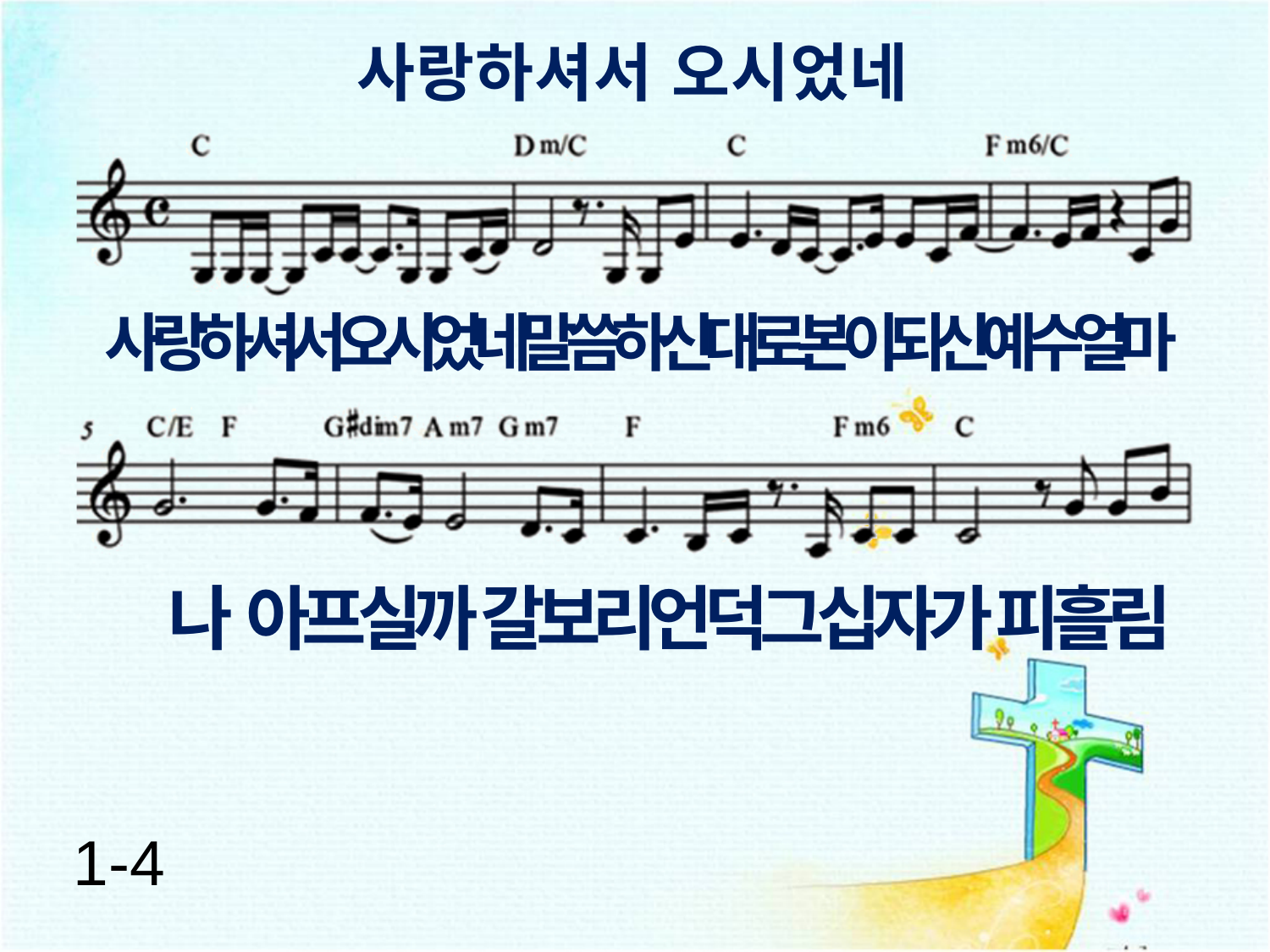

사랑하셔서 오시었네
사랑하셔서오시었네말씀하신대로본이되신예수얼마
나  아프실까 갈보리언덕그십자가 피흘림
1-4